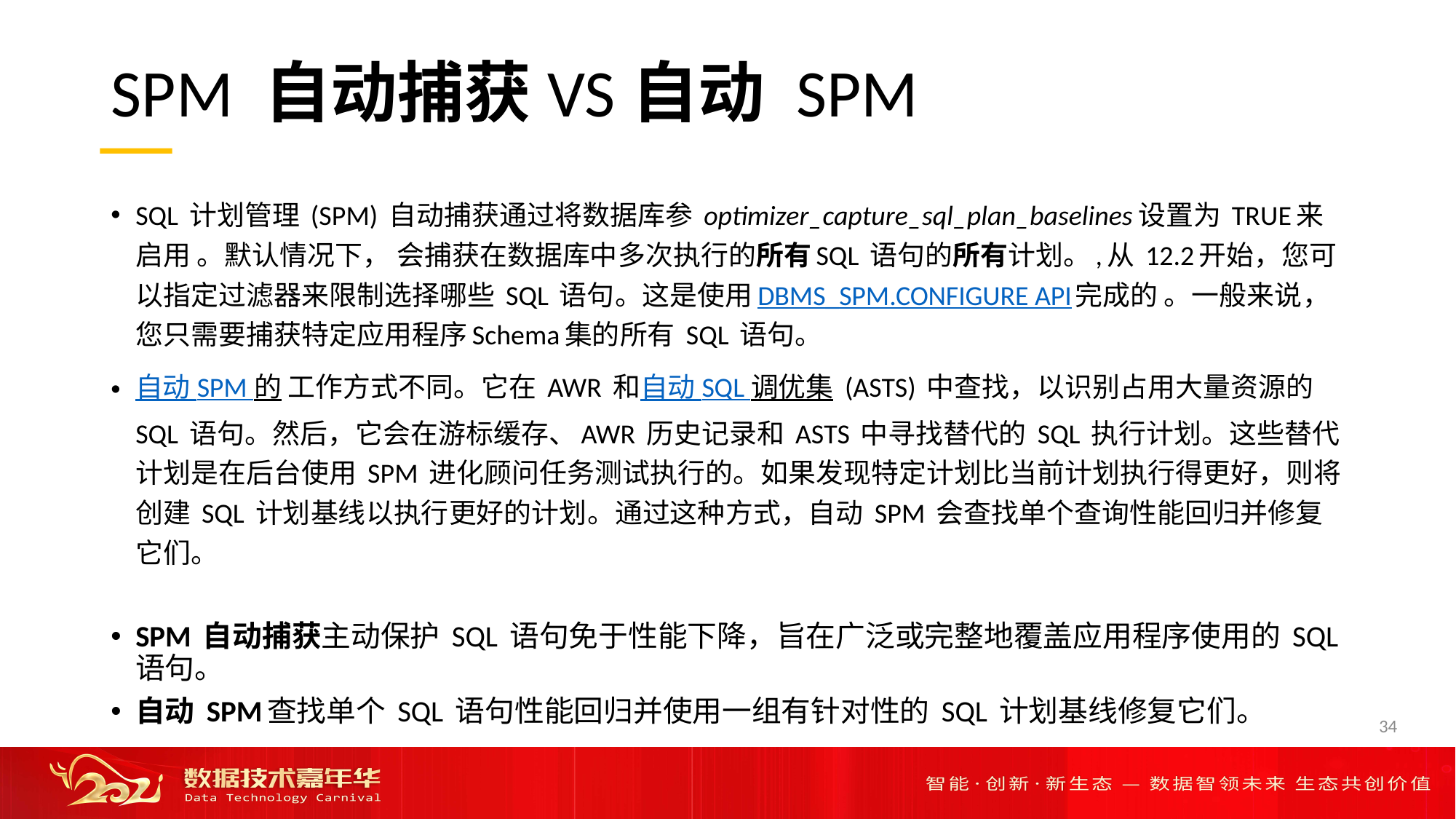

# SPM 自动捕获VS自动 SPM
SQL 计划管理 (SPM) 自动捕获通过将数据库参 optimizer_capture_sql_plan_baselines设置为 TRUE来启用 。默认情况下， 会捕获在数据库中多次执行的所有SQL 语句的所有计划。,从 12.2开始，您可以指定过滤器来限制选择哪些 SQL 语句。这是使用DBMS_SPM.CONFIGURE API完成的 。一般来说，您只需要捕获特定应用程序Schema集的所有 SQL 语句。
自动 SPM 的 工作方式不同。它在 AWR 和自动 SQL 调优集 (ASTS) 中查找，以识别占用大量资源的 SQL 语句。然后，它会在游标缓存、AWR 历史记录和 ASTS 中寻找替代的 SQL 执行计划。这些替代计划是在后台使用 SPM 进化顾问任务测试执行的。如果发现特定计划比当前计划执行得更好，则将创建 SQL 计划基线以执行更好的计划。通过这种方式，自动 SPM 会查找单个查询性能回归并修复它们。

SPM 自动捕获主动保护 SQL 语句免于性能下降，旨在广泛或完整地覆盖应用程序使用的 SQL 语句。
自动 SPM查找单个 SQL 语句性能回归并使用一组有针对性的 SQL 计划基线修复它们。

34